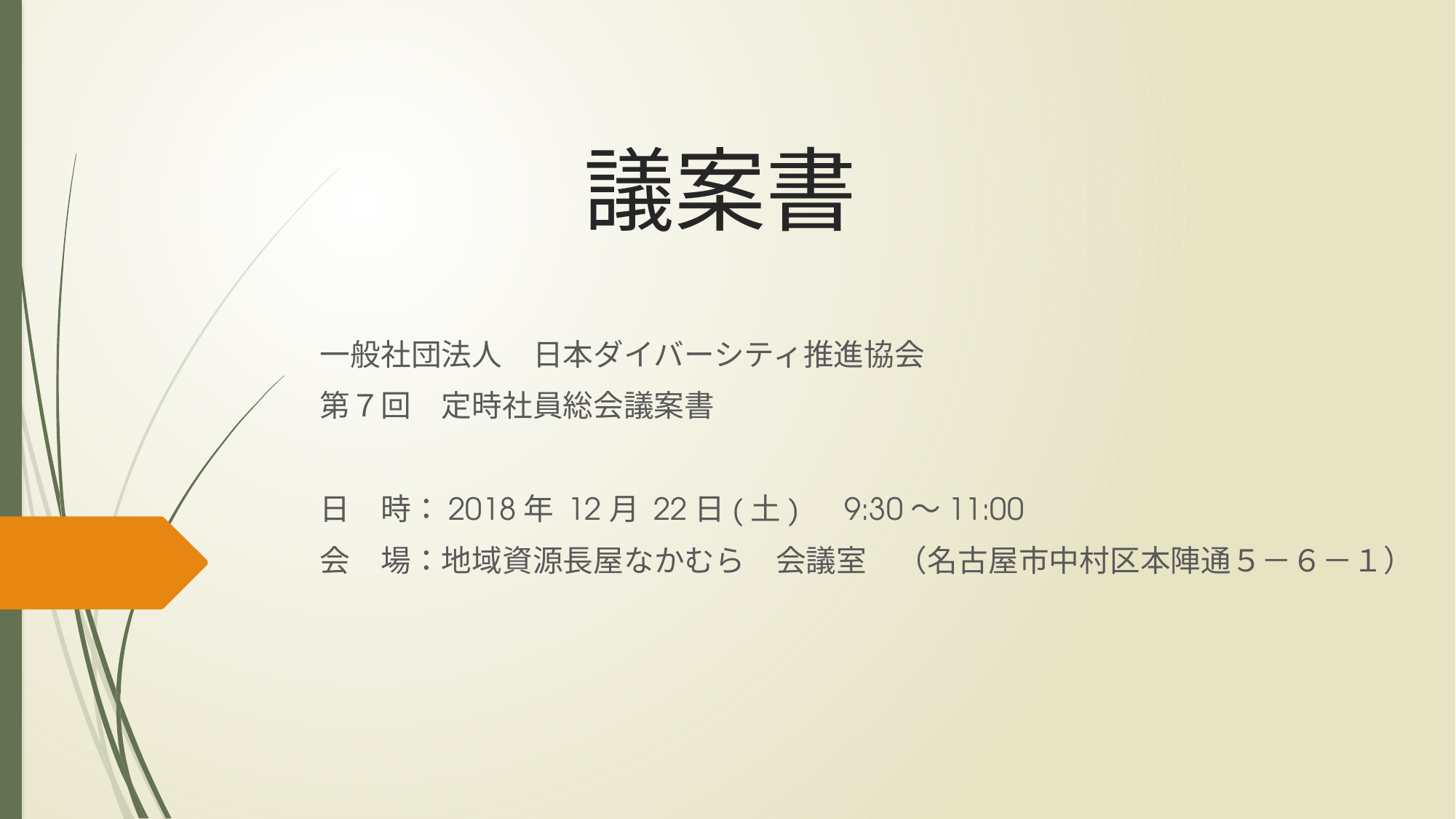

# 議案書
一般社団法人　日本ダイバーシティ推進協会
第７回　定時社員総会議案書

日　時：2018年 12月 22日(土)　9:30～11:00
会　場：地域資源長屋なかむら　会議室　（名古屋市中村区本陣通５－６－１）